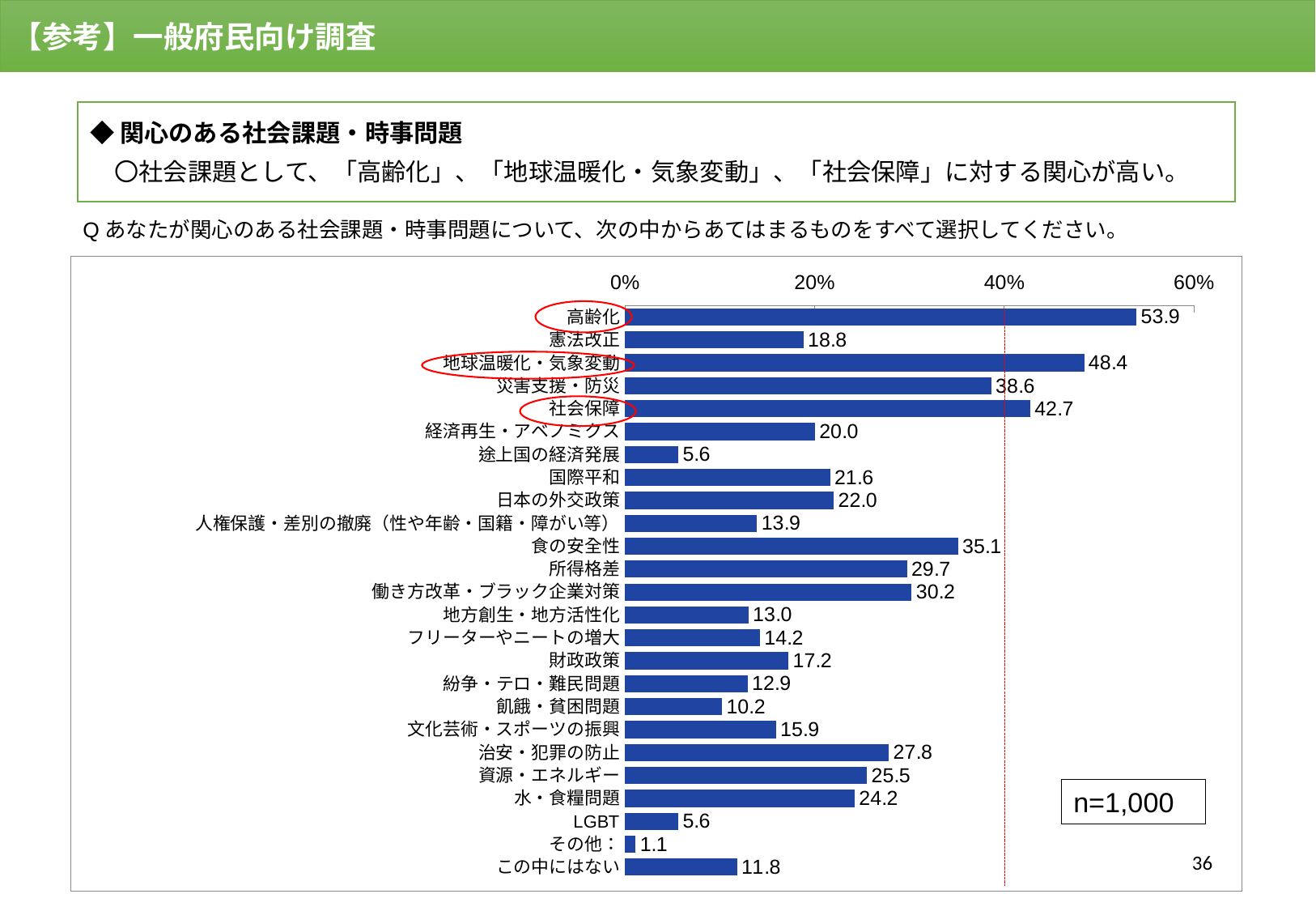

【参考】一般府民向け調査
◆関心のある社会課題・時事問題
　〇社会課題として、「高齢化」、「地球温暖化・気象変動」、「社会保障」に対する関心が高い。
Qあなたが関心のある社会課題・時事問題について、次の中からあてはまるものをすべて選択してください。

### Chart

| Category |  |
|---|---|
| 高齢化 | 53.9 |
| 憲法改正 | 18.8 |
| 地球温暖化・気象変動 | 48.4 |
| 災害支援・防災 | 38.6 |
| 社会保障 | 42.7 |
| 経済再生・アベノミクス | 20.0 |
| 途上国の経済発展 | 5.6 |
| 国際平和 | 21.6 |
| 日本の外交政策 | 22.0 |
| 人権保護・差別の撤廃（性や年齢・国籍・障がい等） | 13.9 |
| 食の安全性 | 35.1 |
| 所得格差 | 29.7 |
| 働き方改革・ブラック企業対策 | 30.2 |
| 地方創生・地方活性化 | 13.0 |
| フリーターやニートの増大 | 14.2 |
| 財政政策 | 17.2 |
| 紛争・テロ・難民問題 | 12.9 |
| 飢餓・貧困問題 | 10.2 |
| 文化芸術・スポーツの振興 | 15.9 |
| 治安・犯罪の防止 | 27.8 |
| 資源・エネルギー | 25.5 |
| 水・食糧問題 | 24.2 |
| LGBT | 5.6 |
| その他： | 1.1 |
| この中にはない | 11.8 |

n=1,000
36